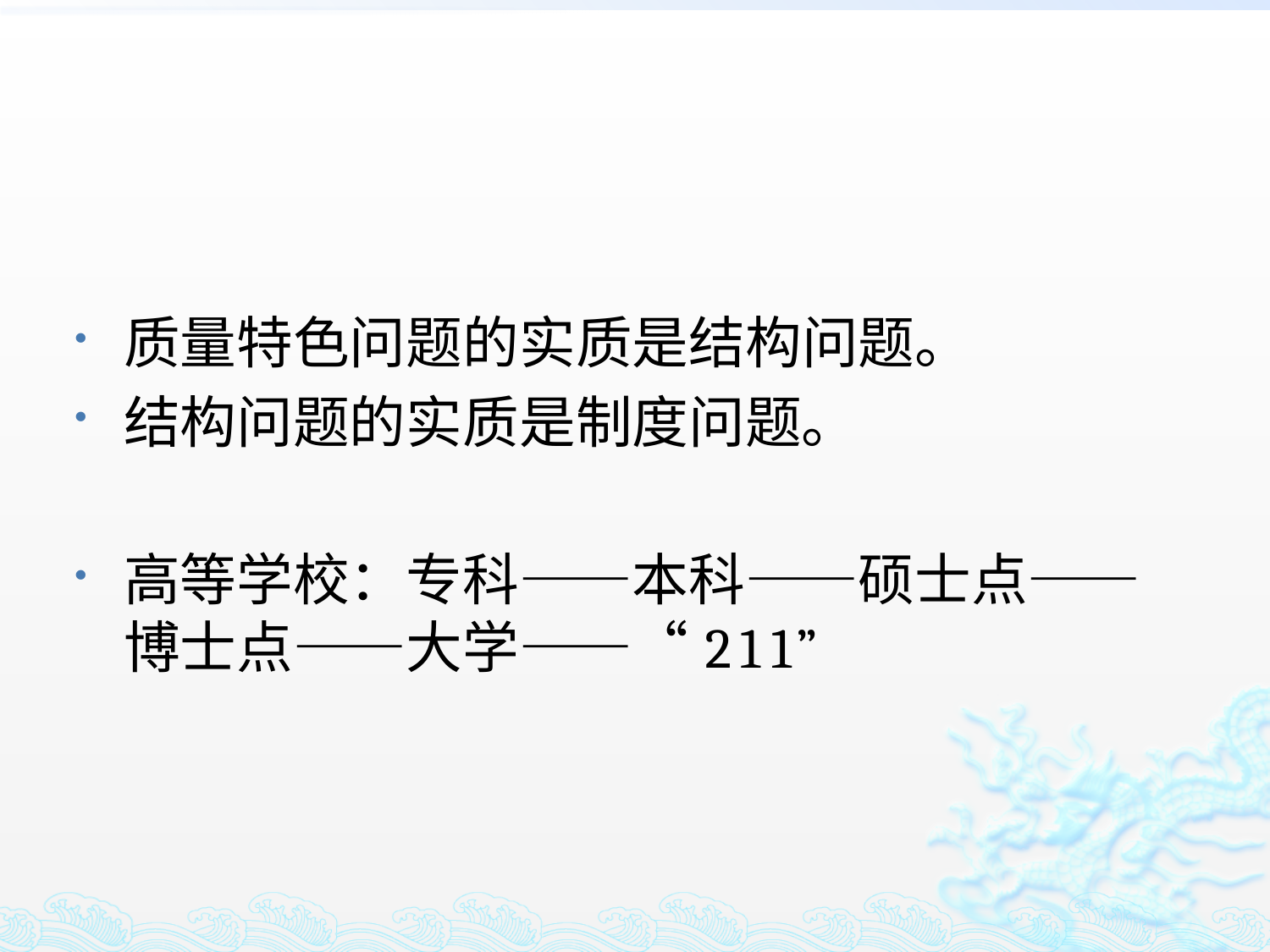

#

质量特色问题的实质是结构问题。
结构问题的实质是制度问题。

高等学校：专科——本科——硕士点——博士点——大学——“211”